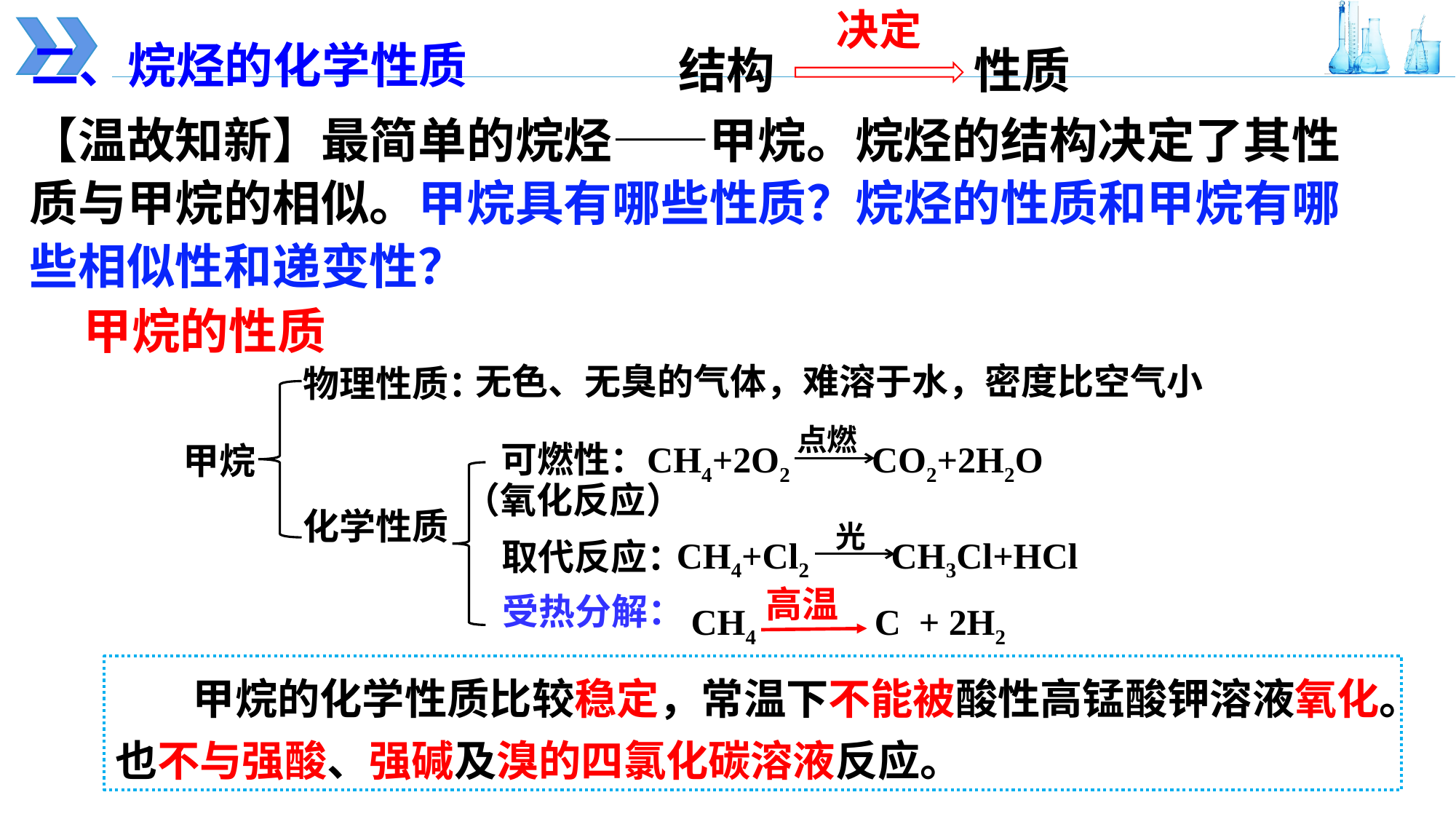

决定
二、烷烃的化学性质
结构
性质

【温故知新】最简单的烷烃——甲烷。烷烃的结构决定了其性质与甲烷的相似。甲烷具有哪些性质？烷烃的性质和甲烷有哪些相似性和递变性？
甲烷的性质
无色、无臭的气体，难溶于水，密度比空气小
物理性质：

点燃
CH4+2O2         CO2+2H2O
可燃性：
甲烷

（氧化反应）
化学性质
光
 CH4+Cl2         CH3Cl+HCl
取代反应：
高温
受热分解：
CH4             C  + 2H2

       甲烷的化学性质比较稳定，常温下不能被酸性高锰酸钾溶液氧化。也不与强酸、强碱及溴的四氯化碳溶液反应。